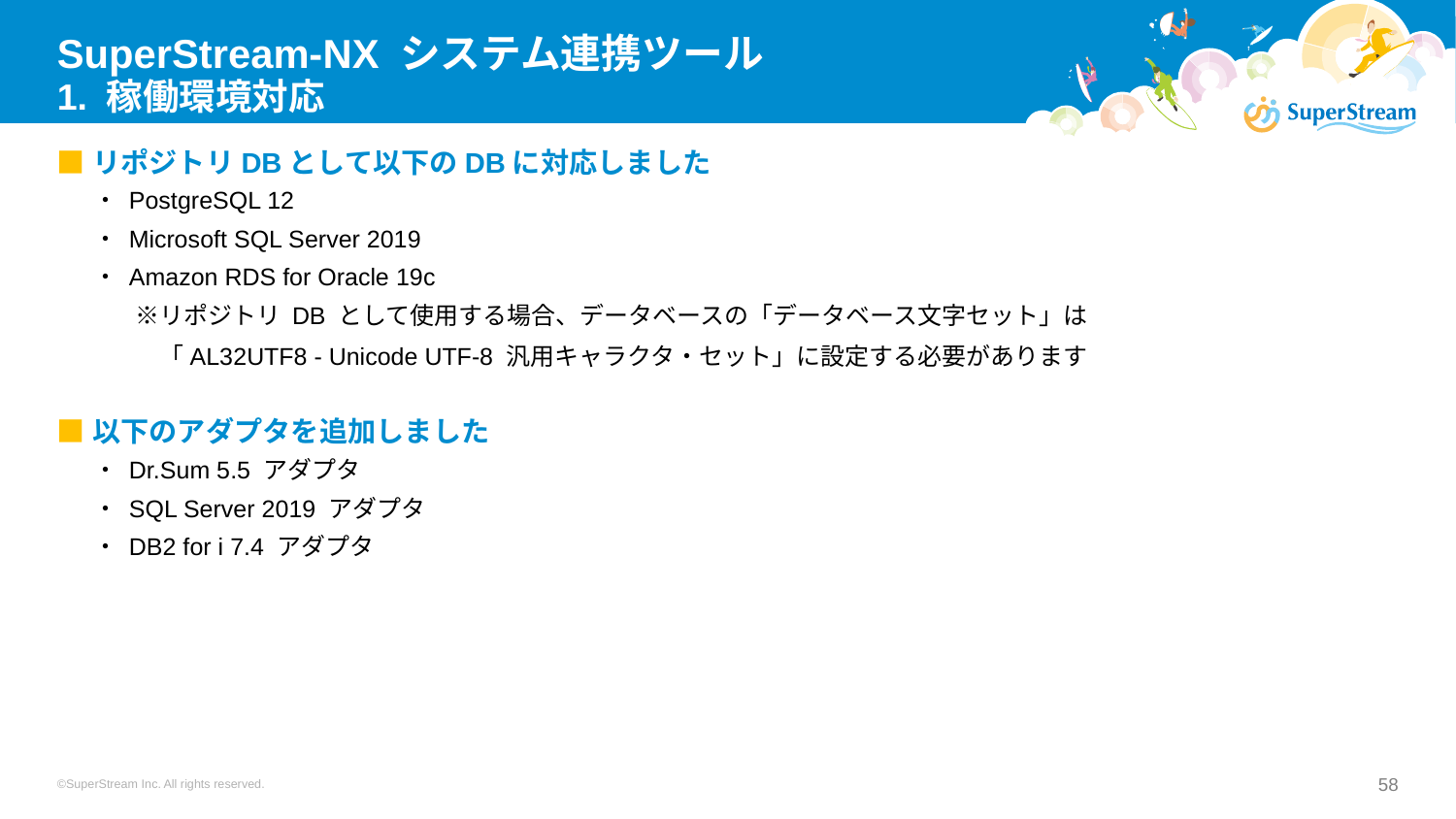

# SuperStream-NX システム連携ツール 1. 稼働環境対応
■リポジトリDBとして以下のDBに対応しました
　・ PostgreSQL 12
　・ Microsoft SQL Server 2019
　・ Amazon RDS for Oracle 19c
　　 ※リポジトリ DB として使用する場合、データベースの「データベース文字セット」は
　　　　 「AL32UTF8 - Unicode UTF-8 汎用キャラクタ・セット」に設定する必要があります
■以下のアダプタを追加しました
　・ Dr.Sum 5.5 アダプタ
　・ SQL Server 2019 アダプタ
　・ DB2 for i 7.4 アダプタ
©SuperStream Inc. All rights reserved.
58